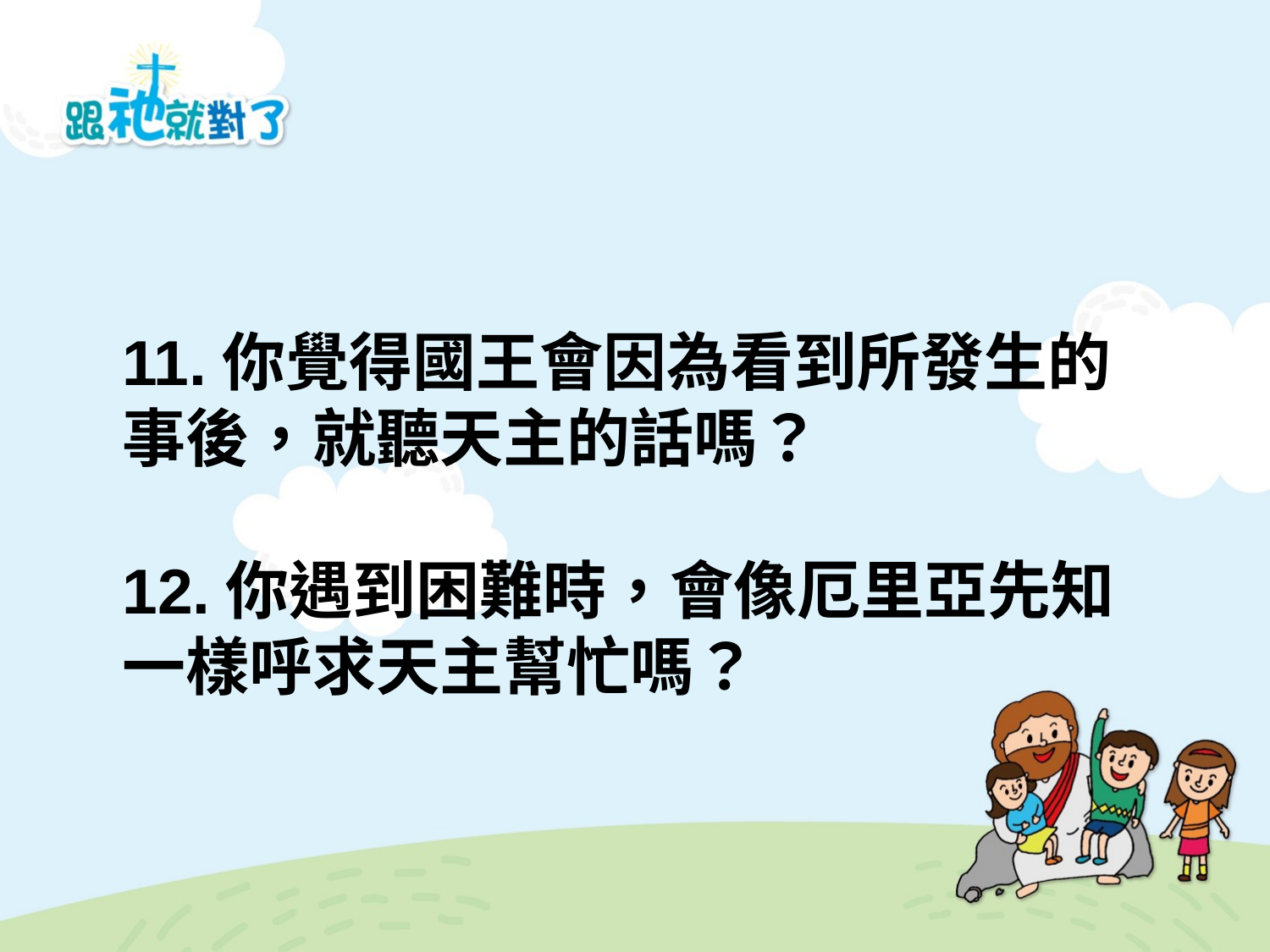

11.你覺得國王會因為看到所發生的事後，就聽天主的話嗎？

12.你遇到困難時，會像厄里亞先知一樣呼求天主幫忙嗎？